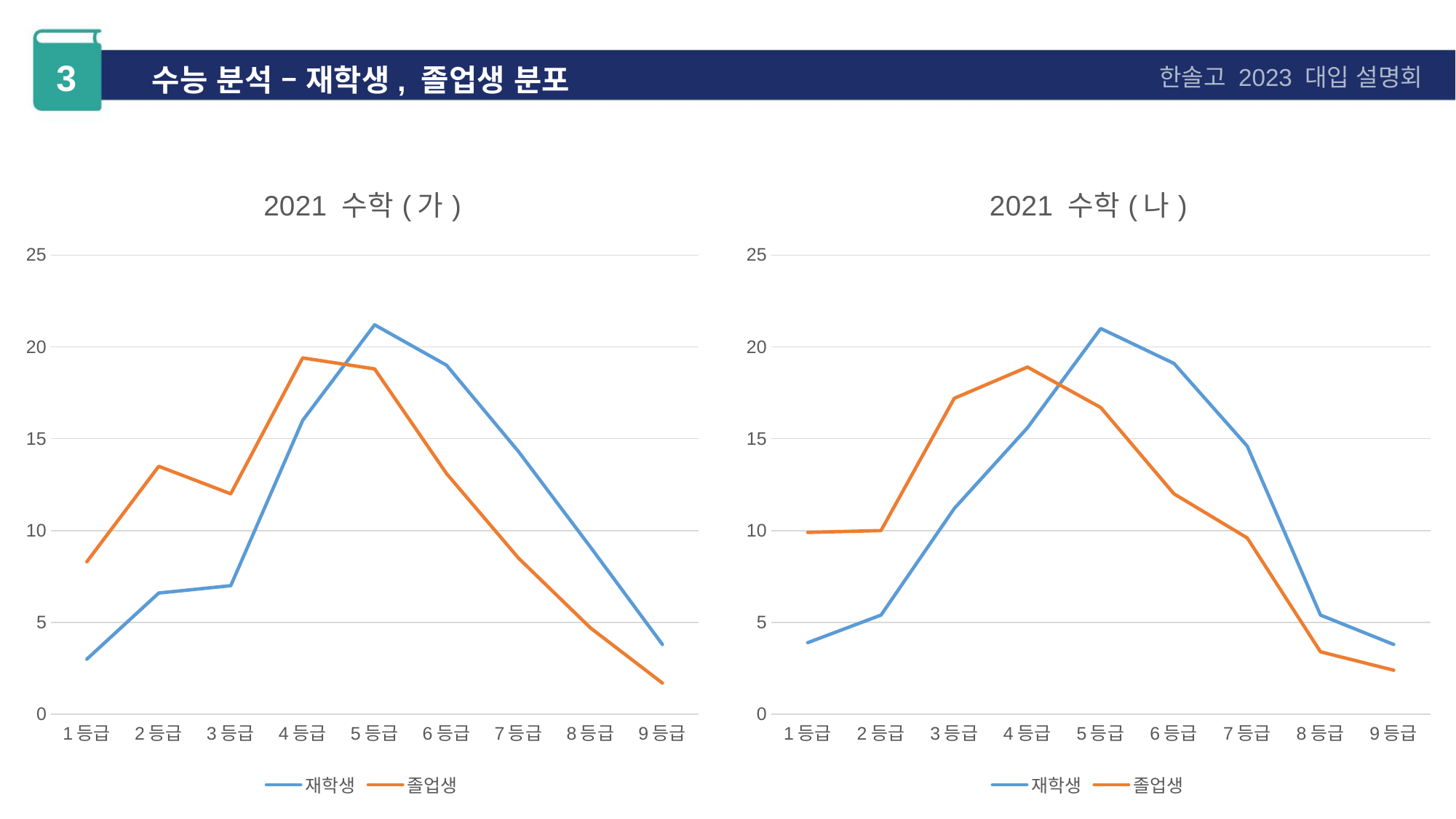

3
수능 분석 – 재학생, 졸업생 분포
한솔고 2023 대입 설명회

### Chart: 2021 수학(가)

| Category | 재학생 | 졸업생 |
|---|---|---|
| 1등급 | 3.0 | 8.3 |
| 2등급 | 6.6 | 13.5 |
| 3등급 | 7.0 | 12.0 |
| 4등급 | 16.0 | 19.4 |
| 5등급 | 21.2 | 18.8 |
| 6등급 | 19.0 | 13.1 |
| 7등급 | 14.3 | 8.5 |
| 8등급 | 9.1 | 4.7 |
| 9등급 | 3.8 | 1.7 |

### Chart: 2021 수학(나)

| Category | 재학생 | 졸업생 |
|---|---|---|
| 1등급 | 3.9 | 9.9 |
| 2등급 | 5.4 | 10.0 |
| 3등급 | 11.2 | 17.2 |
| 4등급 | 15.6 | 18.9 |
| 5등급 | 21.0 | 16.7 |
| 6등급 | 19.1 | 12.0 |
| 7등급 | 14.6 | 9.6 |
| 8등급 | 5.4 | 3.4 |
| 9등급 | 3.8 | 2.4 |